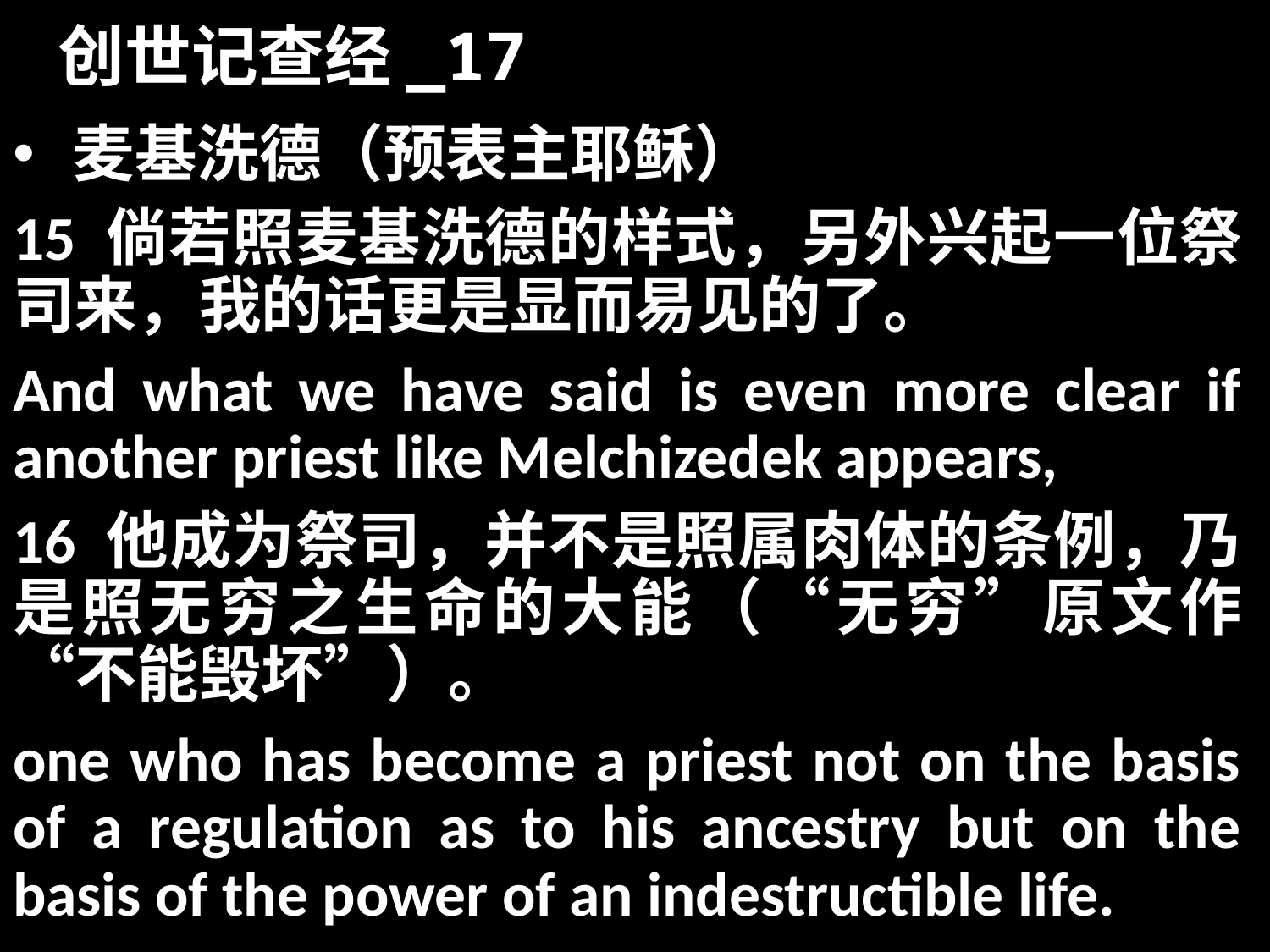

# 创世记查经_17
 麦基洗德（预表主耶稣）
15 倘若照麦基洗德的样式，另外兴起一位祭司来，我的话更是显而易见的了。
And what we have said is even more clear if another priest like Melchizedek appears,
16 他成为祭司，并不是照属肉体的条例，乃是照无穷之生命的大能（“无穷”原文作“不能毁坏”）。
one who has become a priest not on the basis of a regulation as to his ancestry but on the basis of the power of an indestructible life.